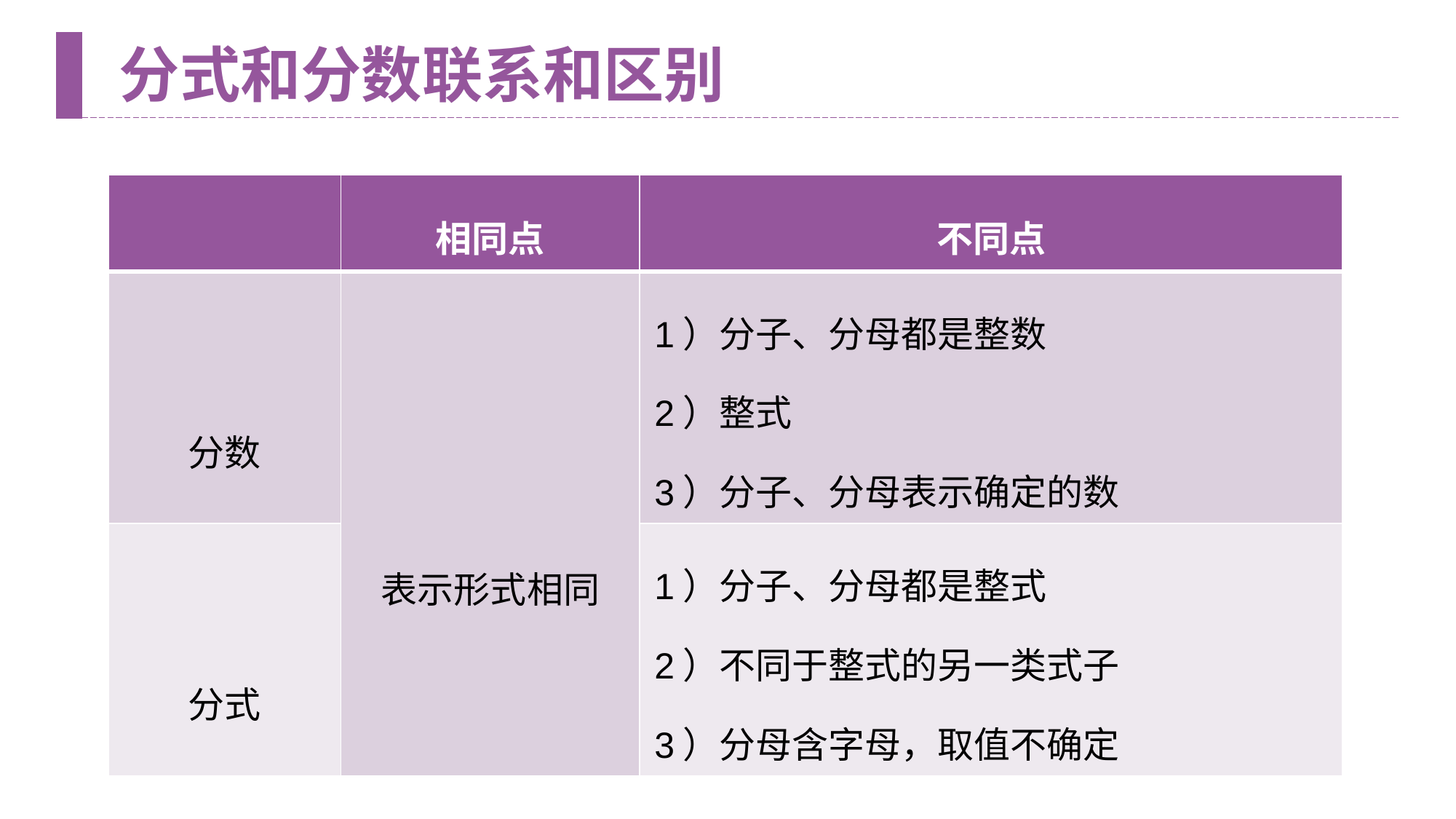

分式和分数联系和区别
|  | 相同点 | 不同点 |
| --- | --- | --- |
| 分数 | 表示形式相同 | 1）分子、分母都是整数 2）整式 3）分子、分母表示确定的数 |
| 分式 |  | 1）分子、分母都是整式 2）不同于整式的另一类式子 3）分母含字母，取值不确定 |